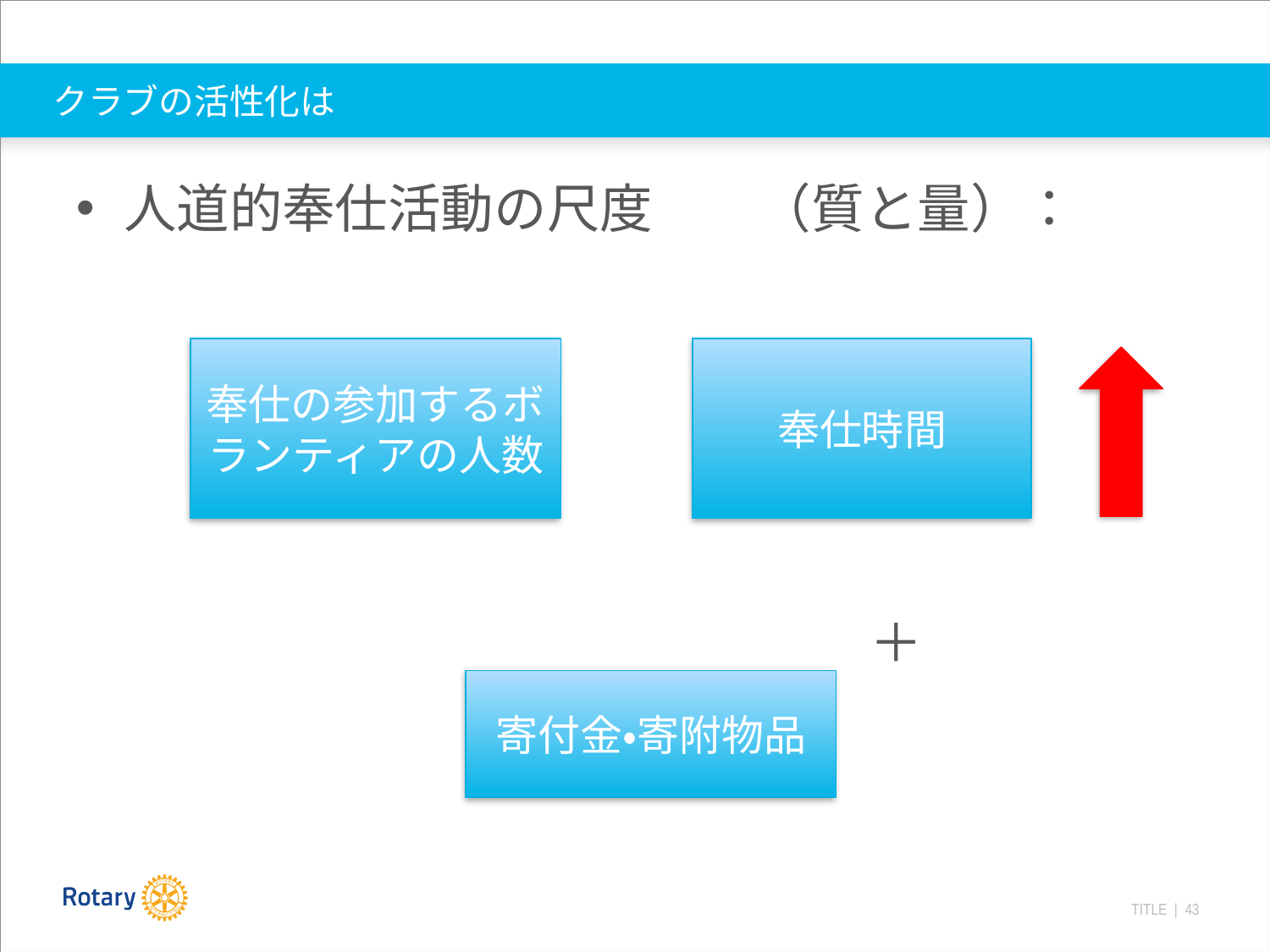

# クラブの活性化は
人道的奉仕活動の尺度　　（質と量）：

　　　　　　　　　　　　　　　X

　　　　　　　　　　　　　　　＋
奉仕の参加するボランティアの人数
奉仕時間

寄付金・寄附物品